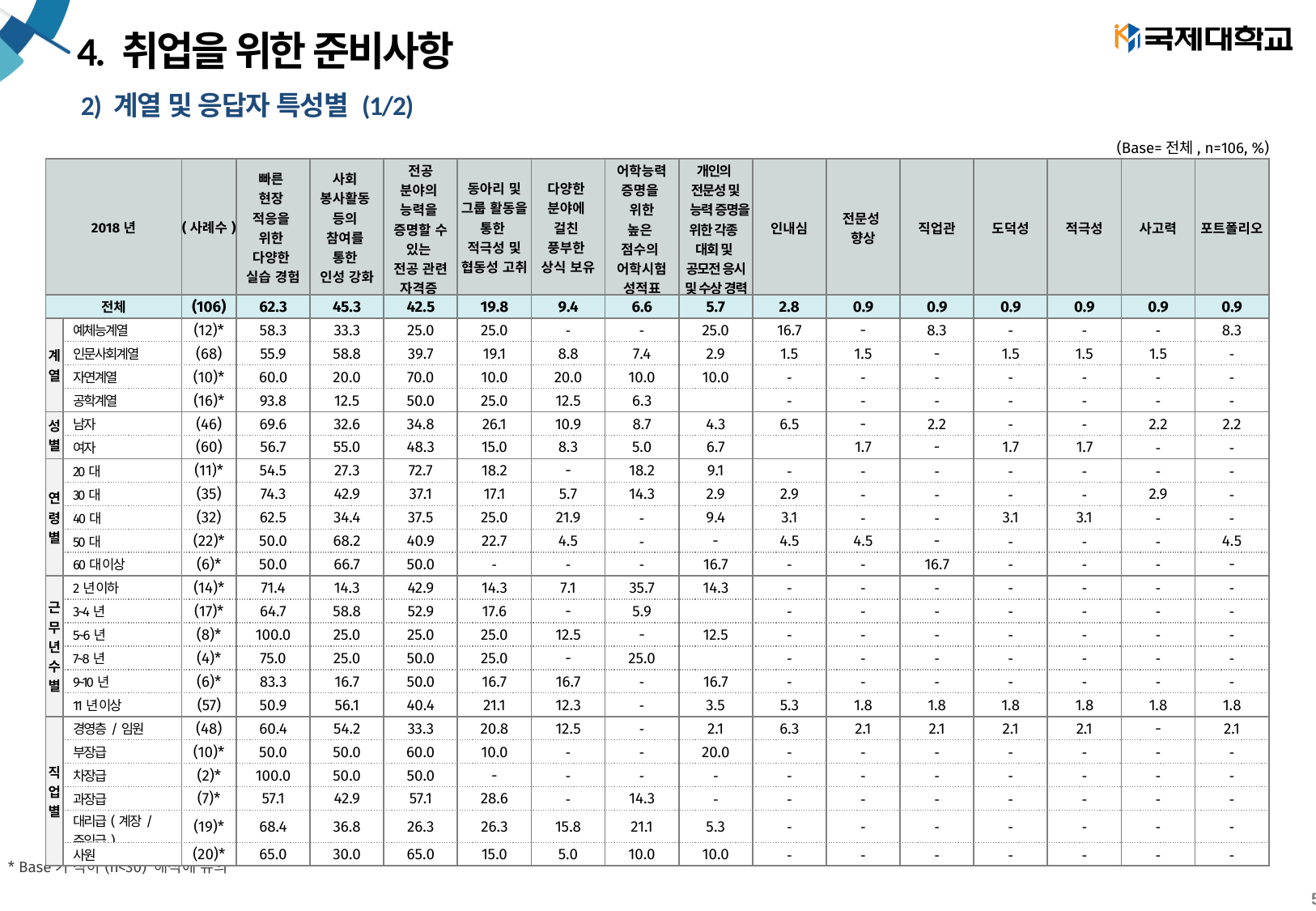

# 4. 취업을 위한 준비사항
2) 계열 및 응답자 특성별 (1/2)
(Base=전체, n=106, %)
| 2018년 |  | (사례수) | 빠른 현장 적응을 위한 다양한 실습 경험 | 사회 봉사활동 등의 참여를 통한 인성 강화 | 전공 분야의 능력을 증명할 수 있는 전공 관련 자격증 보유 | 동아리 및 그룹 활동을 통한 적극성 및 협동성 고취 | 다양한 분야에 걸친 풍부한 상식 보유 | 어학능력 증명을 위한 높은 점수의 어학시험 성적표 | 개인의 전문성 및 능력 증명을 위한 각종 대회 및 공모전 응시 및 수상 경력 보유 | 인내심 | 전문성 향상 | 직업관 | 도덕성 | 적극성 | 사고력 | 포트폴리오 |
| --- | --- | --- | --- | --- | --- | --- | --- | --- | --- | --- | --- | --- | --- | --- | --- | --- |
| 전체 |  | (106) | 62.3 | 45.3 | 42.5 | 19.8 | 9.4 | 6.6 | 5.7 | 2.8 | 0.9 | 0.9 | 0.9 | 0.9 | 0.9 | 0.9 |
| 계열 | 예체능계열 | (12)\* | 58.3 | 33.3 | 25.0 | 25.0 | - | - | 25.0 | 16.7 | - | 8.3 | - | - | - | 8.3 |
|  | 인문사회계열 | (68) | 55.9 | 58.8 | 39.7 | 19.1 | 8.8 | 7.4 | 2.9 | 1.5 | 1.5 | - | 1.5 | 1.5 | 1.5 | - |
|  | 자연계열 | (10)\* | 60.0 | 20.0 | 70.0 | 10.0 | 20.0 | 10.0 | 10.0 | - | - | - | - | - | - | - |
|  | 공학계열 | (16)\* | 93.8 | 12.5 | 50.0 | 25.0 | 12.5 | 6.3 |  | - | - | - | - | - | - | - |
| 성별 | 남자 | (46) | 69.6 | 32.6 | 34.8 | 26.1 | 10.9 | 8.7 | 4.3 | 6.5 | - | 2.2 | - | - | 2.2 | 2.2 |
|  | 여자 | (60) | 56.7 | 55.0 | 48.3 | 15.0 | 8.3 | 5.0 | 6.7 |  | 1.7 | - | 1.7 | 1.7 | - | - |
| 연령별 | 20대 | (11)\* | 54.5 | 27.3 | 72.7 | 18.2 | - | 18.2 | 9.1 | - | - | - | - | - | - | - |
|  | 30대 | (35) | 74.3 | 42.9 | 37.1 | 17.1 | 5.7 | 14.3 | 2.9 | 2.9 | - | - | - | - | 2.9 | - |
|  | 40대 | (32) | 62.5 | 34.4 | 37.5 | 25.0 | 21.9 | - | 9.4 | 3.1 | - | - | 3.1 | 3.1 | - | - |
|  | 50대 | (22)\* | 50.0 | 68.2 | 40.9 | 22.7 | 4.5 | - | - | 4.5 | 4.5 | - | - | - | - | 4.5 |
|  | 60대 이상 | (6)\* | 50.0 | 66.7 | 50.0 | - | - | - | 16.7 | - | - | 16.7 | - | - | - | - |
| 근무년수별 | 2년 이하 | (14)\* | 71.4 | 14.3 | 42.9 | 14.3 | 7.1 | 35.7 | 14.3 | - | - | - | - | - | - | - |
|  | 3~4년 | (17)\* | 64.7 | 58.8 | 52.9 | 17.6 | - | 5.9 |  | - | - | - | - | - | - | - |
|  | 5~6년 | (8)\* | 100.0 | 25.0 | 25.0 | 25.0 | 12.5 | - | 12.5 | - | - | - | - | - | - | - |
|  | 7~8년 | (4)\* | 75.0 | 25.0 | 50.0 | 25.0 | - | 25.0 |  | - | - | - | - | - | - | - |
|  | 9~10년 | (6)\* | 83.3 | 16.7 | 50.0 | 16.7 | 16.7 | - | 16.7 | - | - | - | - | - | - | - |
|  | 11년 이상 | (57) | 50.9 | 56.1 | 40.4 | 21.1 | 12.3 | - | 3.5 | 5.3 | 1.8 | 1.8 | 1.8 | 1.8 | 1.8 | 1.8 |
| 직업별 | 경영층/임원 | (48) | 60.4 | 54.2 | 33.3 | 20.8 | 12.5 | - | 2.1 | 6.3 | 2.1 | 2.1 | 2.1 | 2.1 | - | 2.1 |
|  | 부장급 | (10)\* | 50.0 | 50.0 | 60.0 | 10.0 | - | - | 20.0 | - | - | - | - | - | - | - |
|  | 차장급 | (2)\* | 100.0 | 50.0 | 50.0 | - | - | - | - | - | - | - | - | - | - | - |
|  | 과장급 | (7)\* | 57.1 | 42.9 | 57.1 | 28.6 | - | 14.3 | - | - | - | - | - | - | - | - |
|  | 대리급(계장/주임급) | (19)\* | 68.4 | 36.8 | 26.3 | 26.3 | 15.8 | 21.1 | 5.3 | - | - | - | - | - | - | - |
|  | 사원 | (20)\* | 65.0 | 30.0 | 65.0 | 15.0 | 5.0 | 10.0 | 10.0 | - | - | - | - | - | - | - |
* Base가 작아(n<30) 해석에 유의